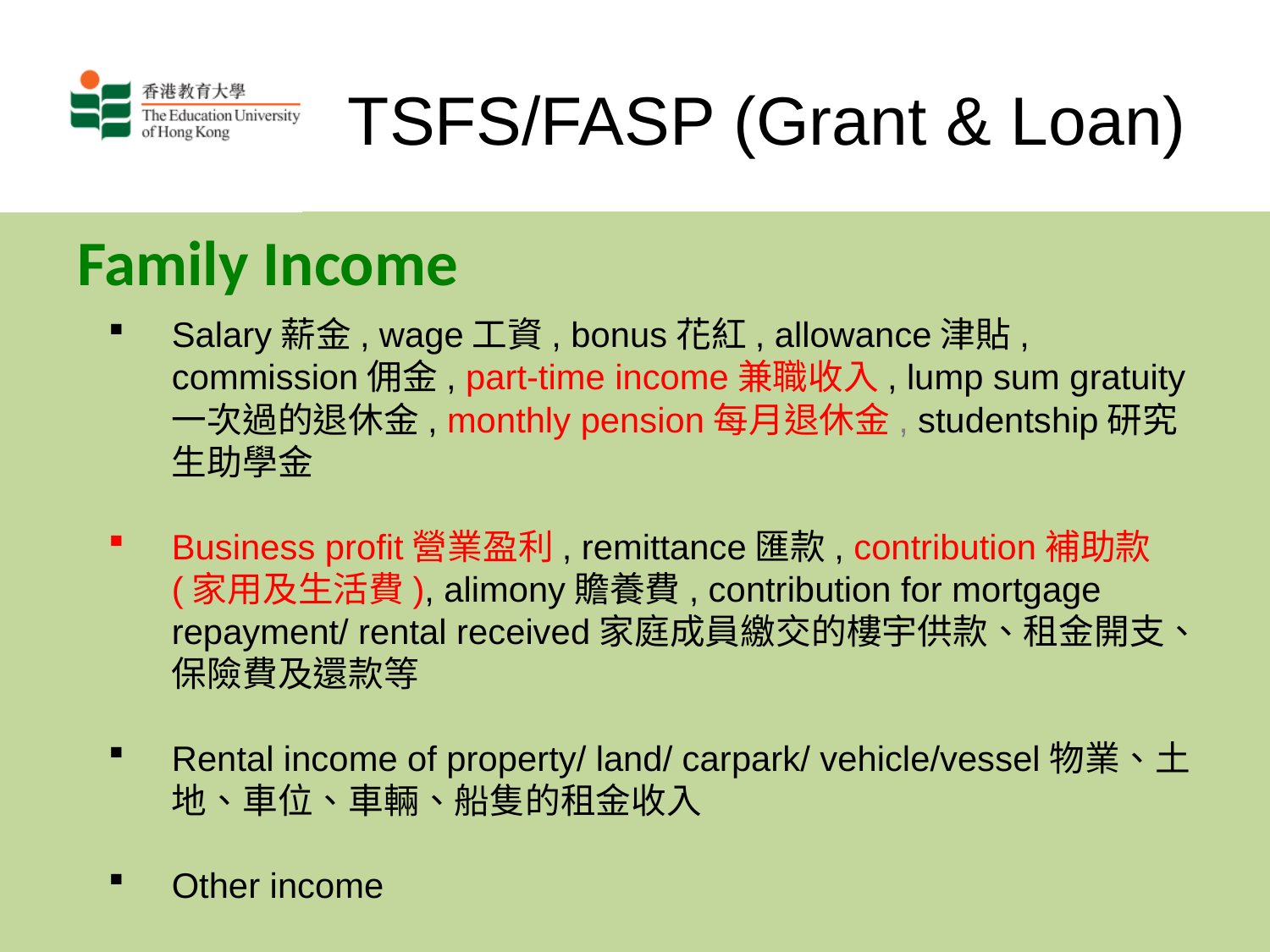

# TSFS/FASP (Grant & Loan)
Family Income
Salary薪金, wage工資, bonus花紅, allowance津貼, commission佣金, part-time income兼職收入, lump sum gratuity一次過的退休金, monthly pension每月退休金, studentship研究生助學金

Business profit營業盈利, remittance匯款, contribution補助款(家用及生活費), alimony贍養費, contribution for mortgage repayment/ rental received家庭成員繳交的樓宇供款、租金開支、保險費及還款等

Rental income of property/ land/ carpark/ vehicle/vessel物業、土地、車位、車輛、船隻的租金收入

Other income